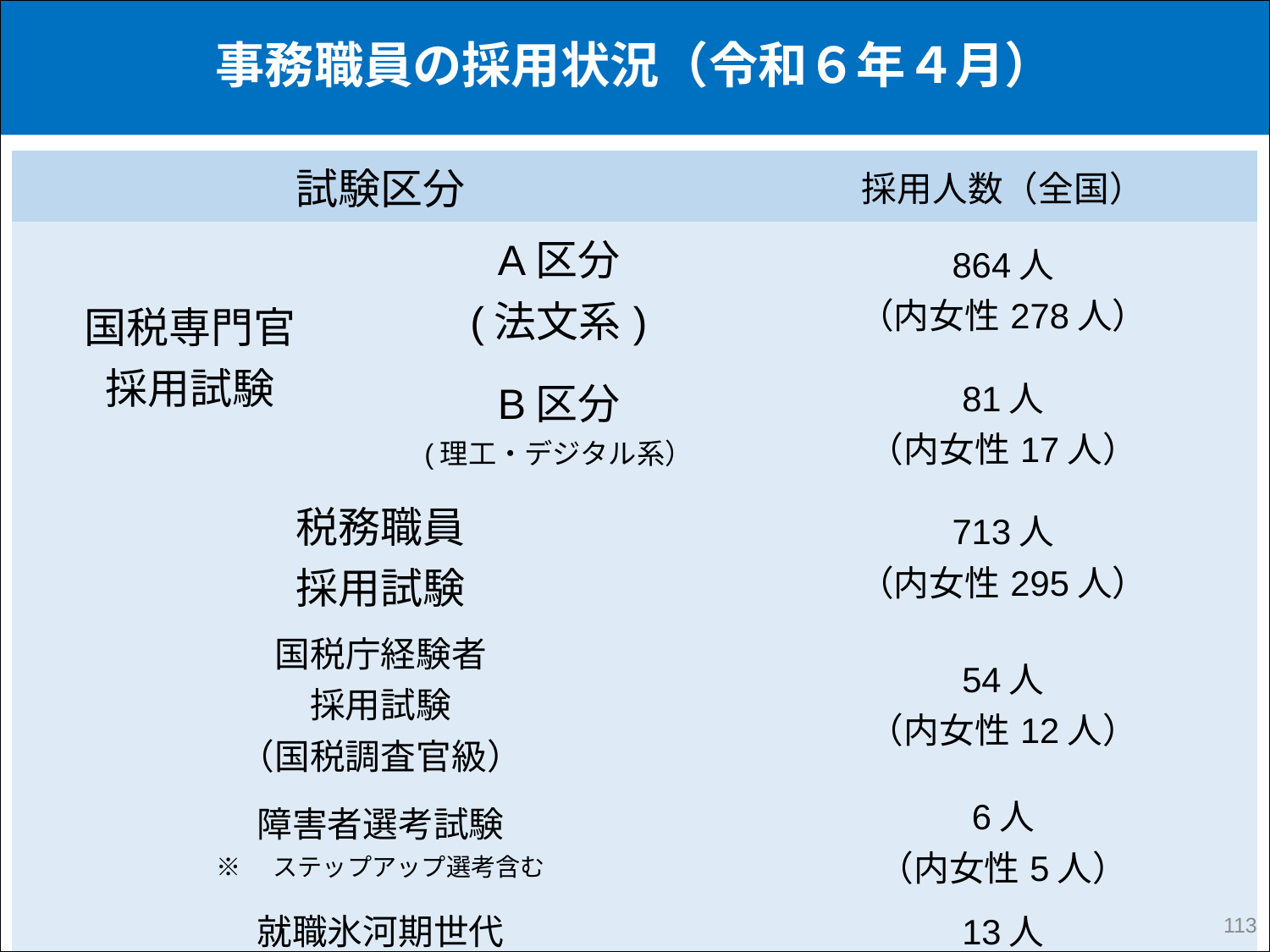

# 事務職員の採用状況（令和６年４月）

| 試験区分 |  | 採用人数（全国） |
| --- | --- | --- |
| 国税専門官 採用試験 | A区分 (法文系) | 864人 （内女性278人） |
|  | B区分 (理工・デジタル系） | 81人 （内女性17人） |
| 税務職員 採用試験 |  | 713人 （内女性295人） |
| 国税庁経験者 採用試験 （国税調査官級） |  | 54人 （内女性12人） |
| 障害者選考試験 ※　ステップアップ選考含む |  | 6人 （内女性5人） |
| 就職氷河期世代 選考試験 |  | 13人 （内女性2人） |
113